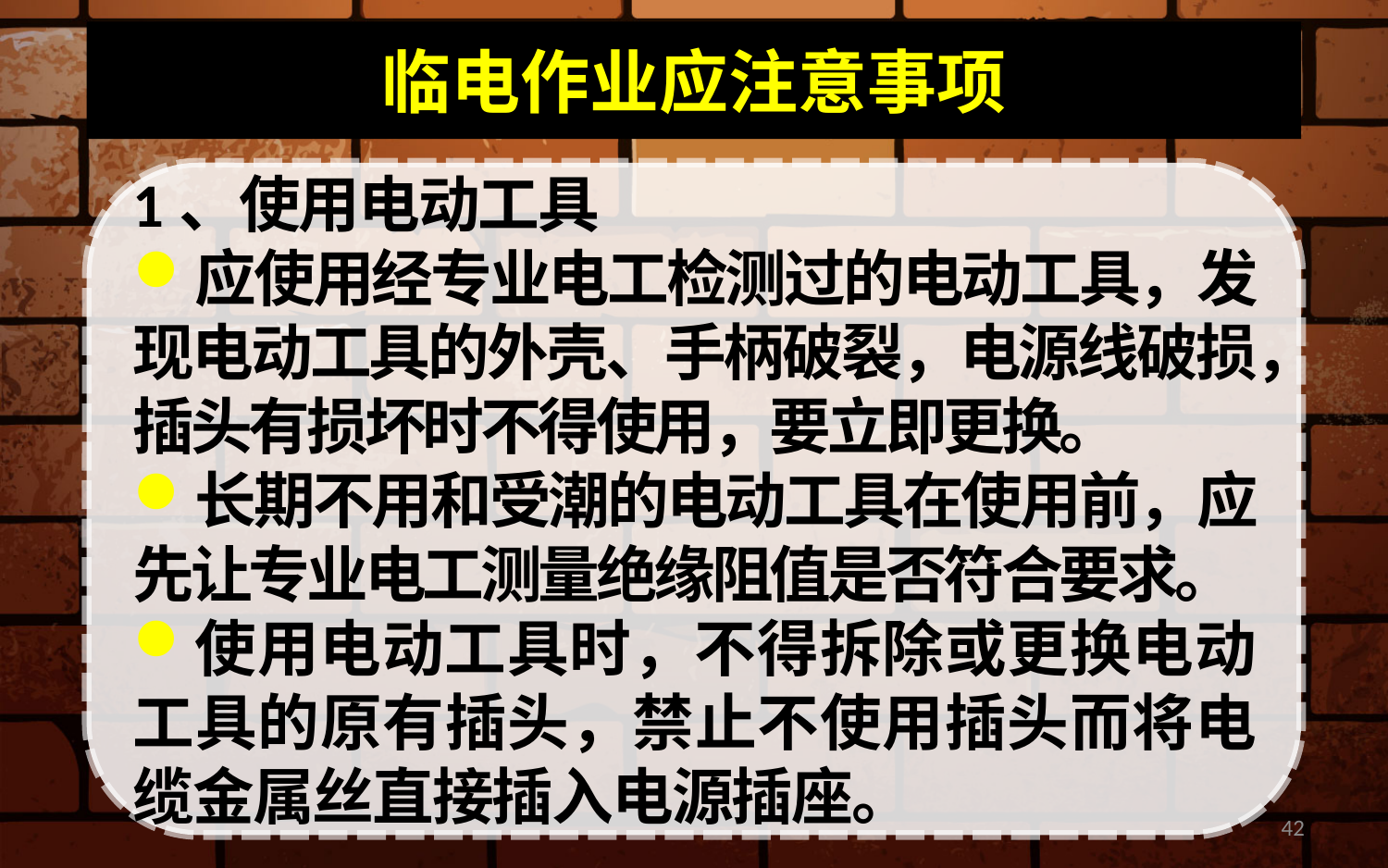

# 临电作业应注意事项
1、使用电动工具
应使用经专业电工检测过的电动工具，发现电动工具的外壳、手柄破裂，电源线破损，插头有损坏时不得使用，要立即更换。
长期不用和受潮的电动工具在使用前，应先让专业电工测量绝缘阻值是否符合要求。
使用电动工具时，不得拆除或更换电动工具的原有插头，禁止不使用插头而将电缆金属丝直接插入电源插座。
42